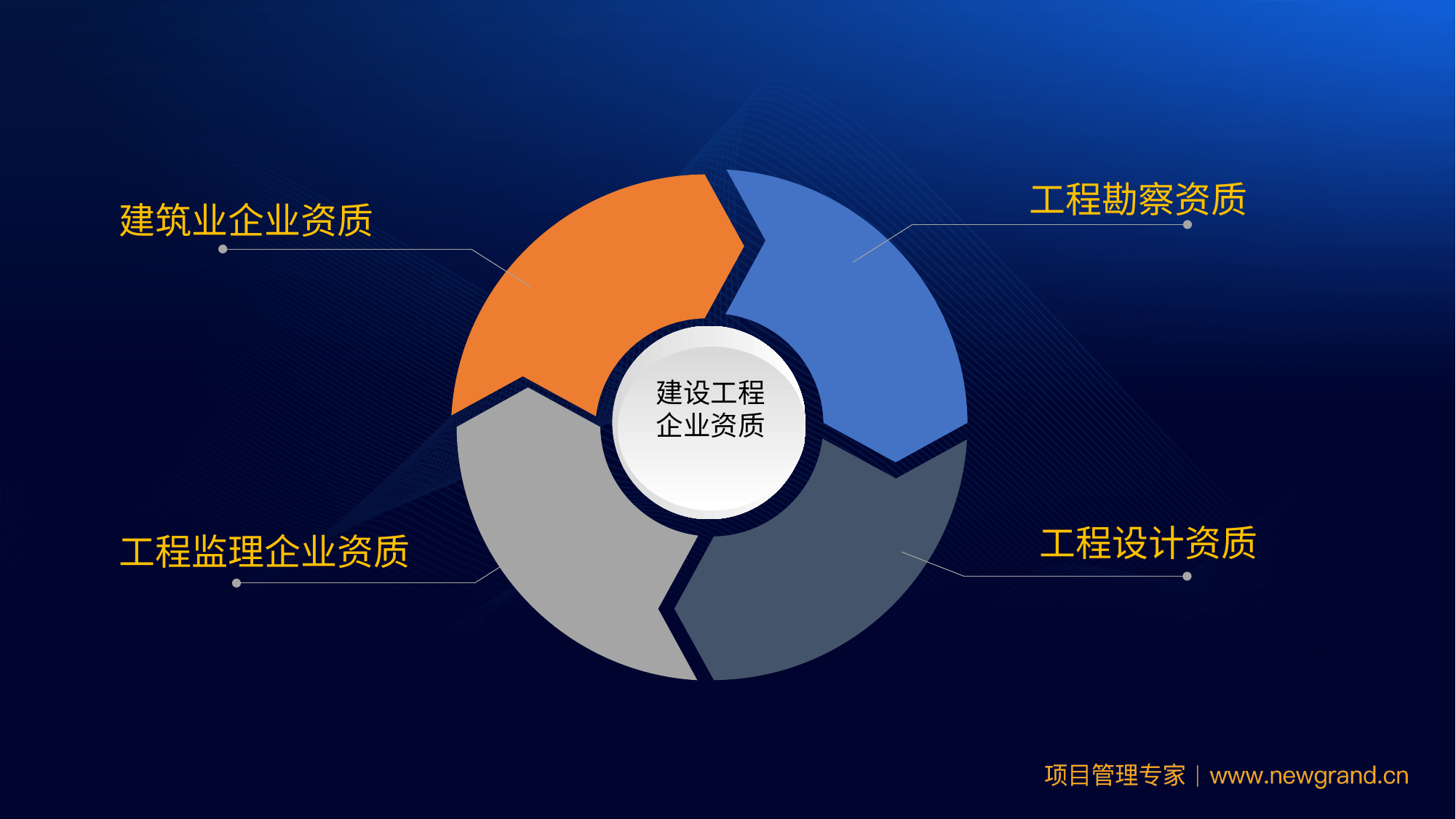

工程勘察资质

建筑业企业资质

建设工程企业资质

工程设计资质

工程监理企业资质